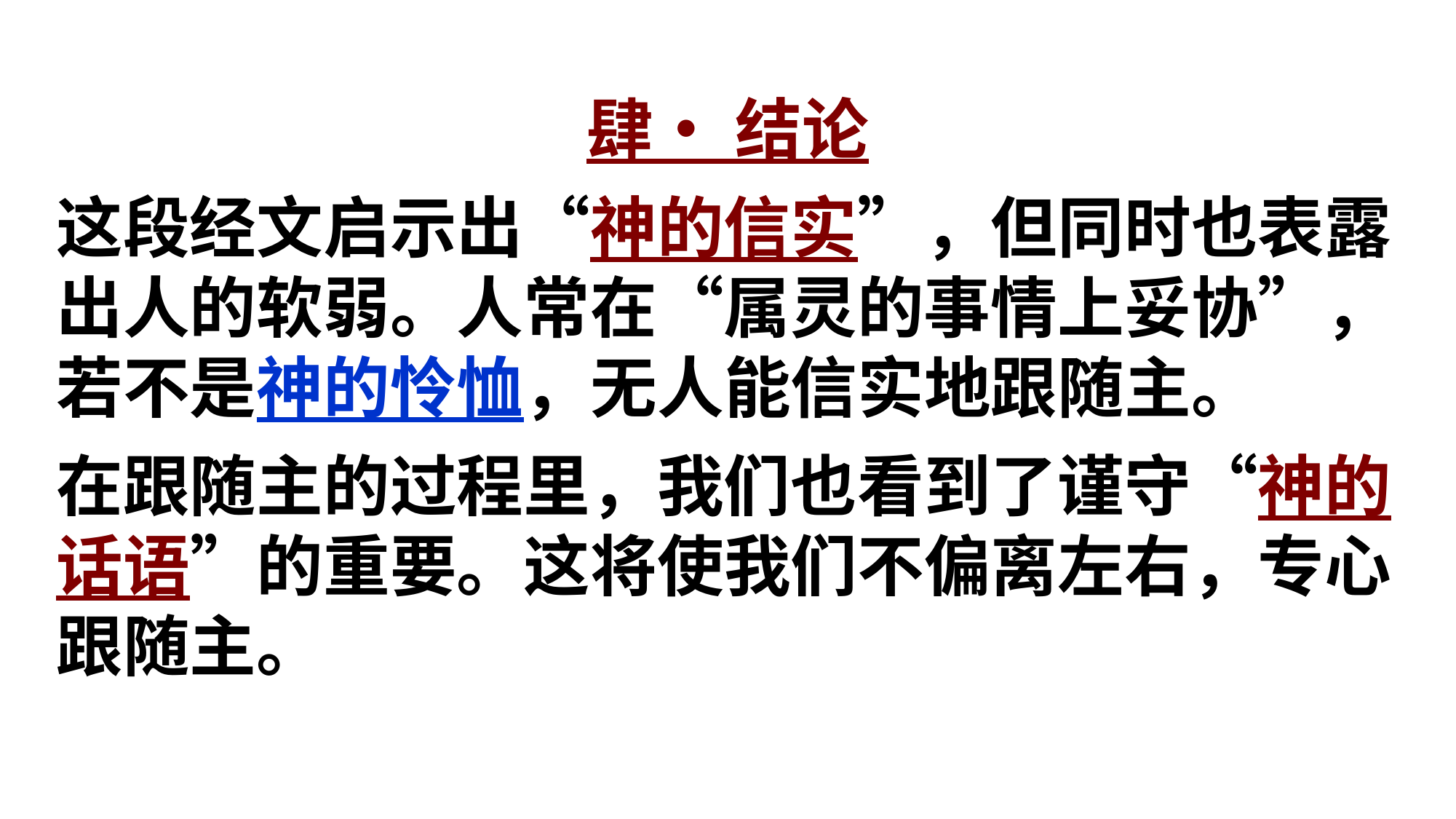

肆‧ 结论
这段经文启示出“神的信实”，但同时也表露出人的软弱。人常在“属灵的事情上妥协”，若不是神的怜恤，无人能信实地跟随主。
在跟随主的过程里，我们也看到了谨守“神的话语”的重要。这将使我们不偏离左右，专心跟随主。